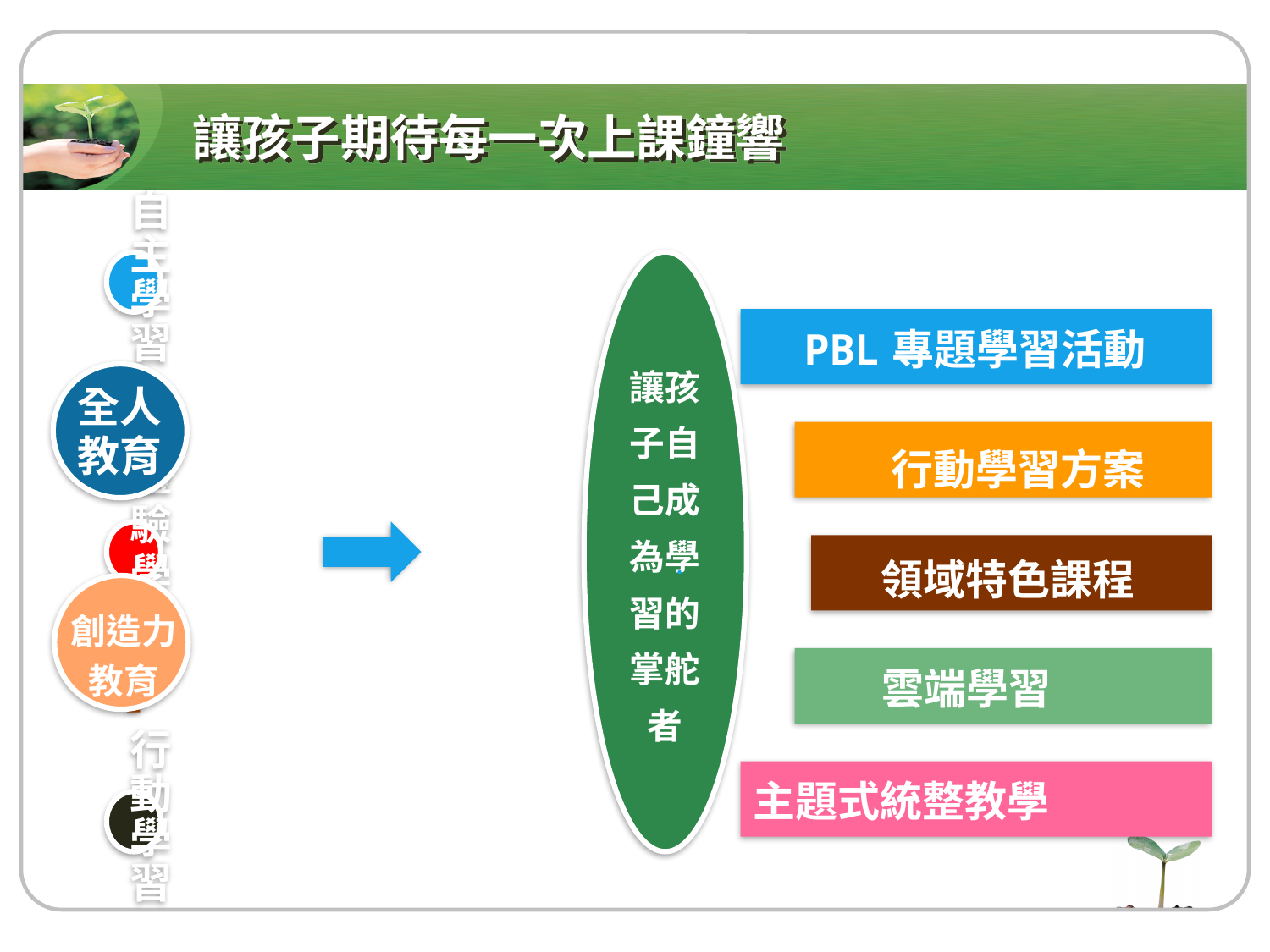

# 讓孩子期待每一次上課鐘響
領域特色課程
 雲端學習
主題式統整教學
  PBL專題學習活動
  行動學習方案
自主學習
行動學習
讓孩子自己成為學習的掌舵者
體驗學習

全人教育

創造力教育